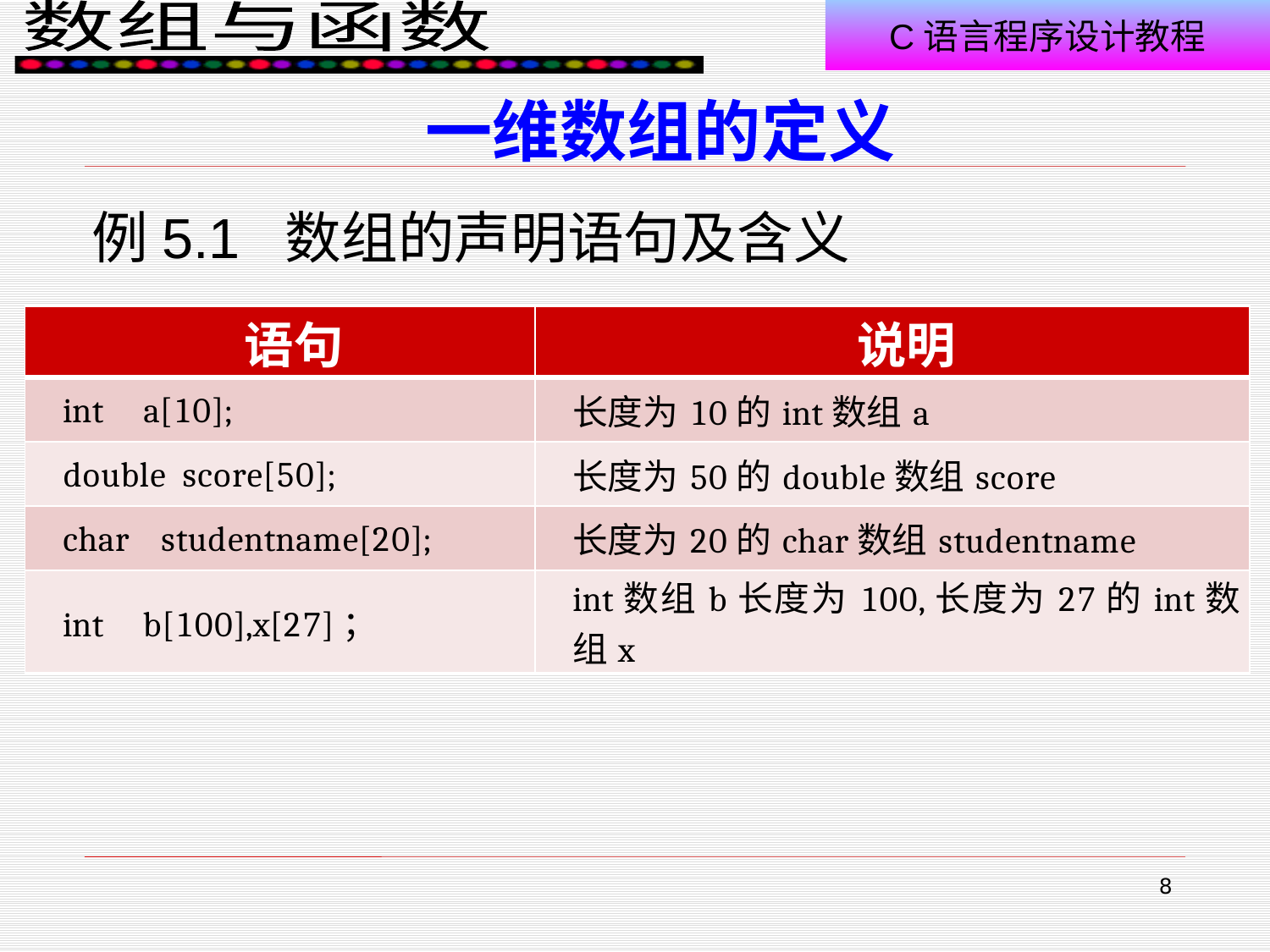

# 一维数组的定义
 例5.1  数组的声明语句及含义
| 语句 | 说明 |
| --- | --- |
| int a[10]; | 长度为10的int数组a |
| double score[50]; | 长度为50的double数组score |
| char studentname[20]; | 长度为20的char数组studentname |
| int b[100],x[27]； | int数组b长度为100,长度为27的int数组x |
8